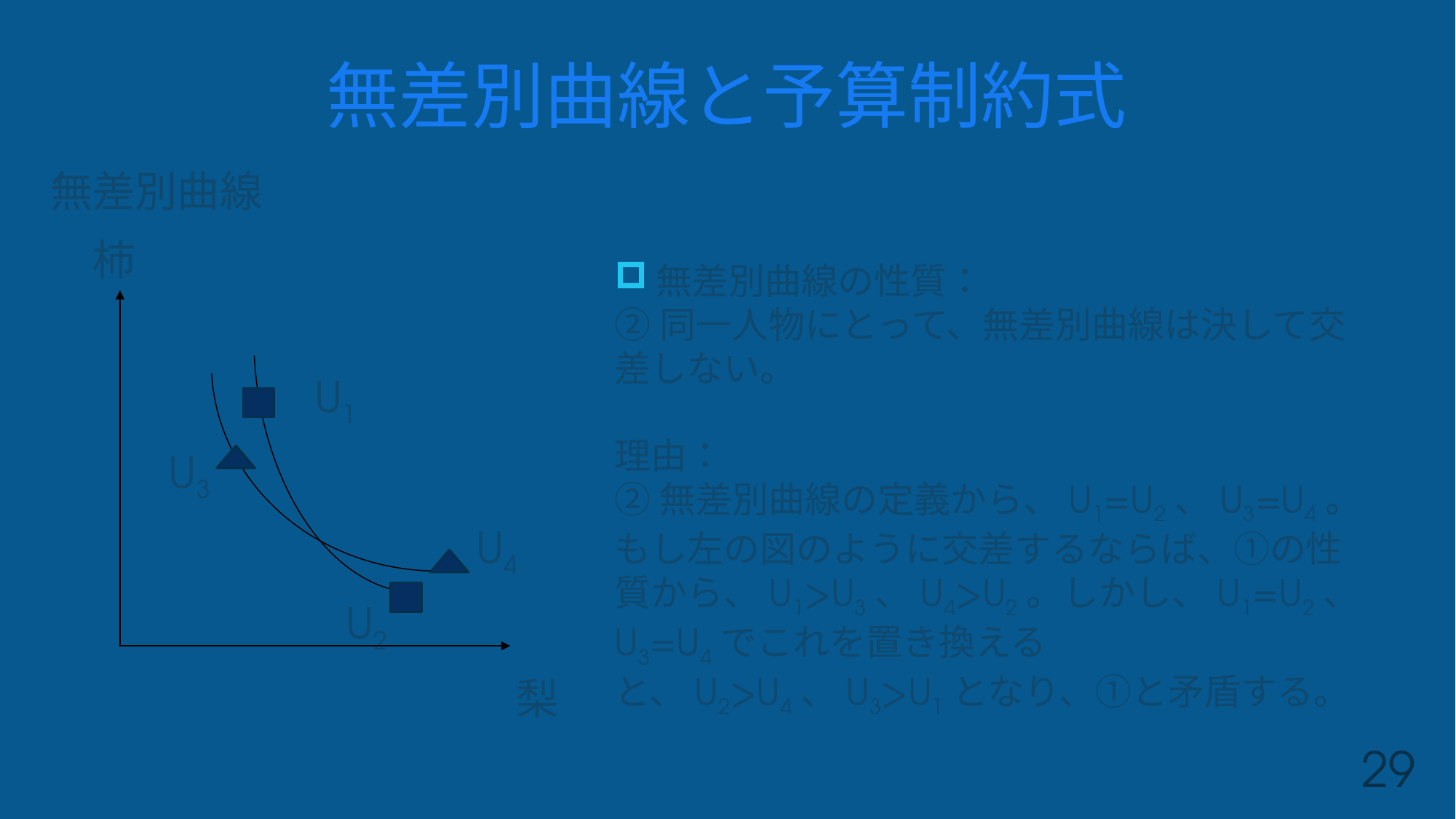

# 無差別曲線と予算制約式

無差別曲線
　柿

　　　　　　U1
          U3
                                    U4
                         U2
　　　　　　　　　　　梨
無差別曲線の性質：
②同一人物にとって、無差別曲線は決して交差しない。

理由：
②無差別曲線の定義から、U1=U2、U3=U4。
もし左の図のように交差するならば、①の性質から、U1>U3、U4>U2。しかし、U1=U2、U3=U4でこれを置き換えると、U2>U4、U3>U1となり、①と矛盾する。

29